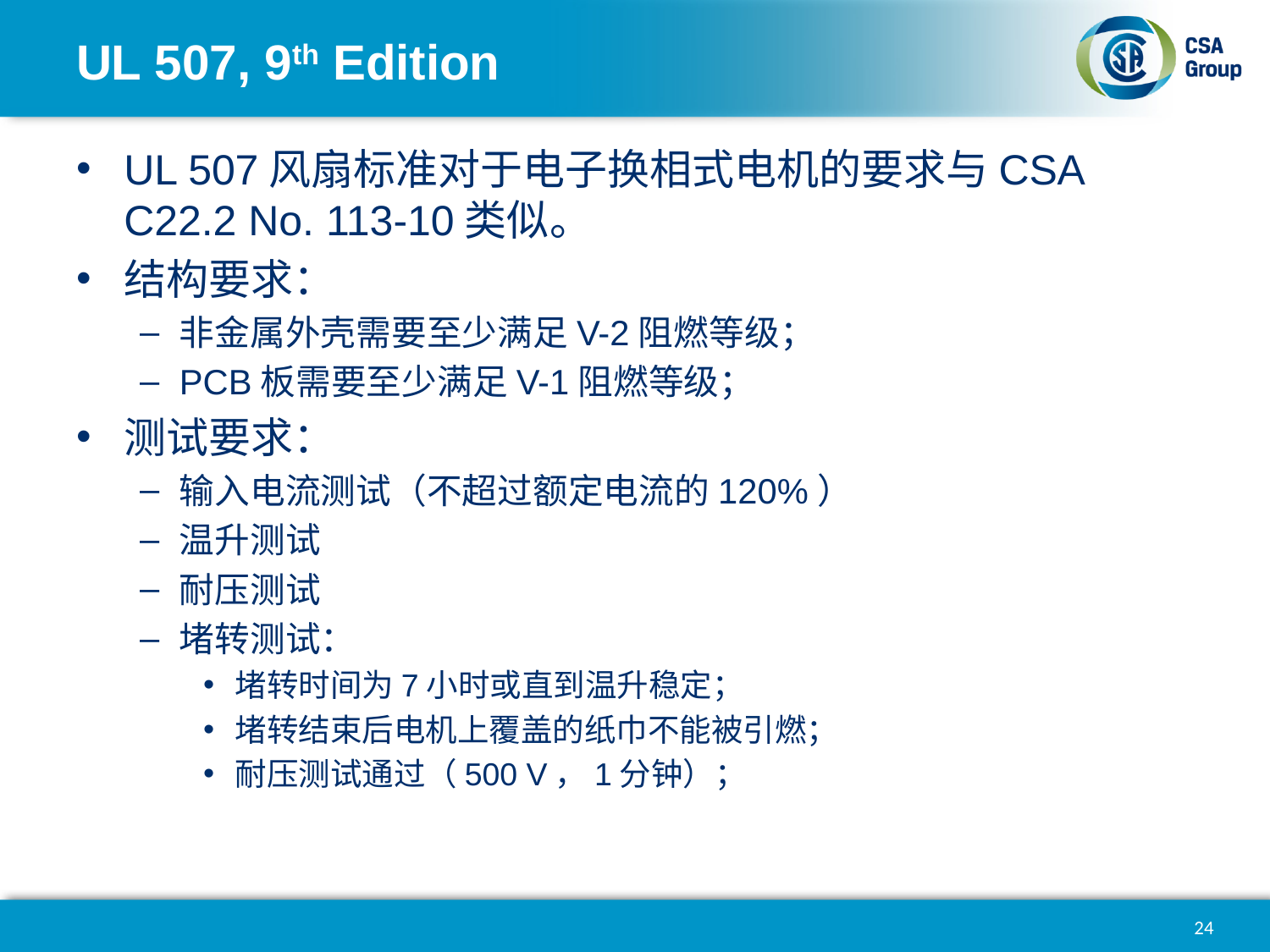

# UL 507, 9th Edition
UL 507风扇标准对于电子换相式电机的要求与CSA C22.2 No. 113-10类似。
结构要求：
非金属外壳需要至少满足V-2阻燃等级；
PCB板需要至少满足V-1阻燃等级；
测试要求：
输入电流测试（不超过额定电流的120%）
温升测试
耐压测试
堵转测试：
堵转时间为7小时或直到温升稳定；
堵转结束后电机上覆盖的纸巾不能被引燃；
耐压测试通过（500 V，1分钟）；

24